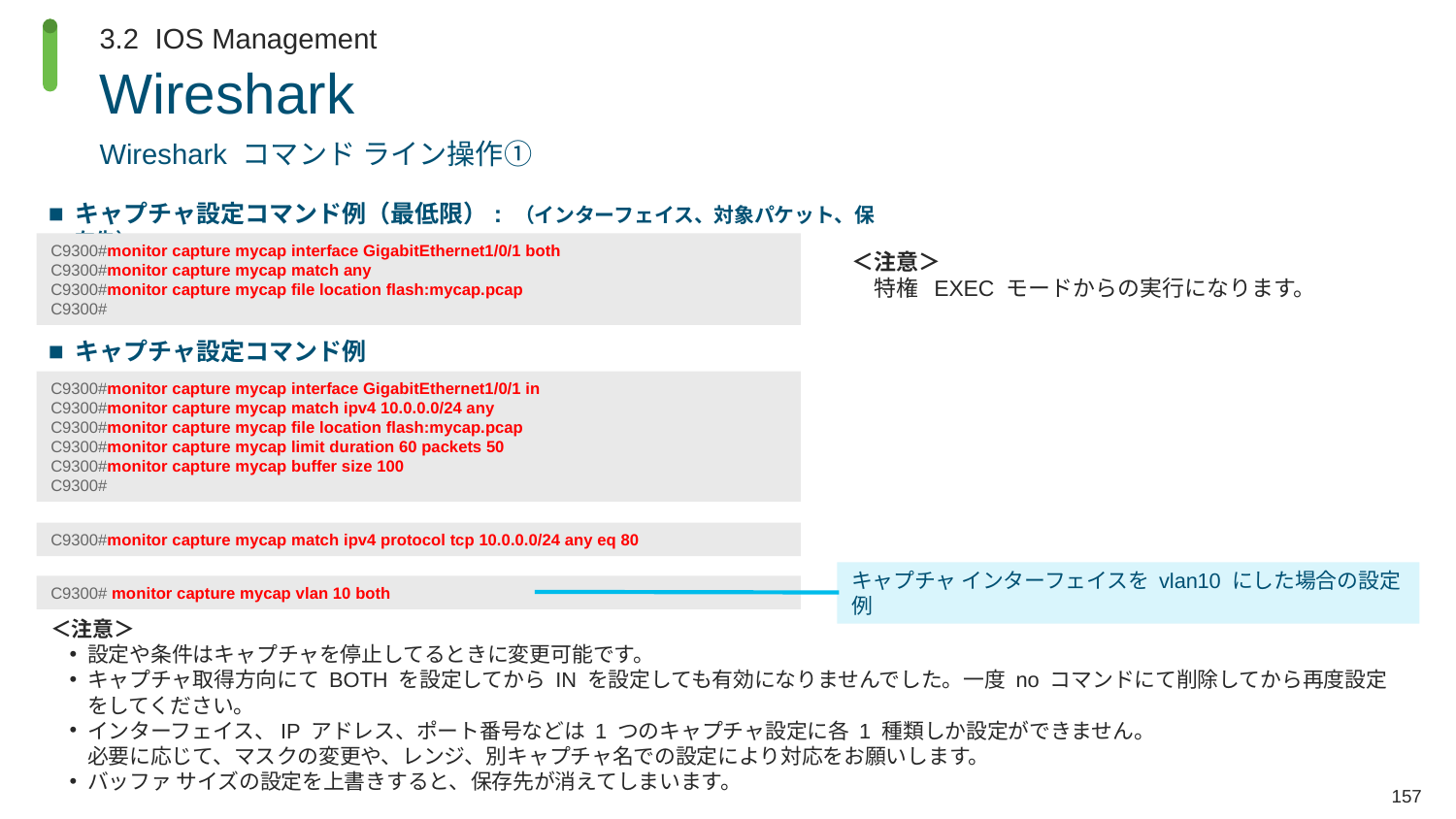

3.2  IOS Management
# Wireshark
Wireshark コマンド ライン操作①
キャプチャ設定コマンド例（最低限）: （インターフェイス、対象パケット、保存先）
C9300#monitor capture mycap interface GigabitEthernet1/0/1 both
C9300#monitor capture mycap match any
C9300#monitor capture mycap file location flash:mycap.pcap
C9300#
＜注意＞
　特権  EXEC モードからの実行になります。
キャプチャ設定コマンド例
C9300#monitor capture mycap interface GigabitEthernet1/0/1 in
C9300#monitor capture mycap match ipv4 10.0.0.0/24 any
C9300#monitor capture mycap file location flash:mycap.pcap
C9300#monitor capture mycap limit duration 60 packets 50
C9300#monitor capture mycap buffer size 100
C9300#
C9300#monitor capture mycap match ipv4 protocol tcp 10.0.0.0/24 any eq 80
キャプチャ インターフェイスを vlan10 にした場合の設定例
C9300# monitor capture mycap vlan 10 both
＜注意＞
設定や条件はキャプチャを停止してるときに変更可能です。
キャプチャ取得方向にて BOTH を設定してから IN を設定しても有効になりませんでした。一度 no コマンドにて削除してから再度設定をしてください。
インターフェイス、IP アドレス、ポート番号などは 1 つのキャプチャ設定に各 1 種類しか設定ができません。
必要に応じて、マスクの変更や、レンジ、別キャプチャ名での設定により対応をお願いします。
バッファ サイズの設定を上書きすると、保存先が消えてしまいます。
157